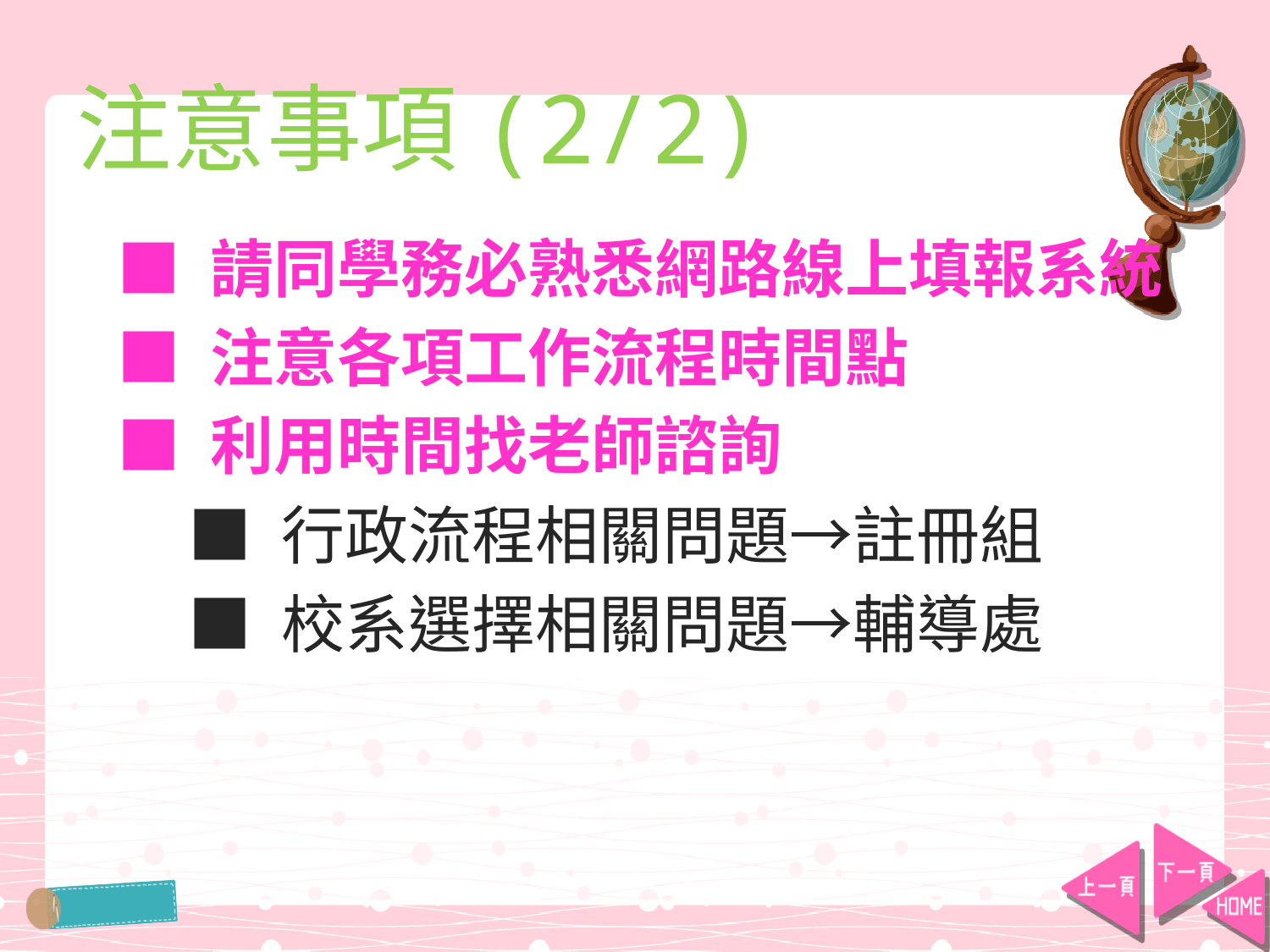

# 注意事項(2/2)
■ 請同學務必熟悉網路線上填報系統
■ 注意各項工作流程時間點
■ 利用時間找老師諮詢
     ■ 行政流程相關問題→註冊組
     ■ 校系選擇相關問題→輔導處